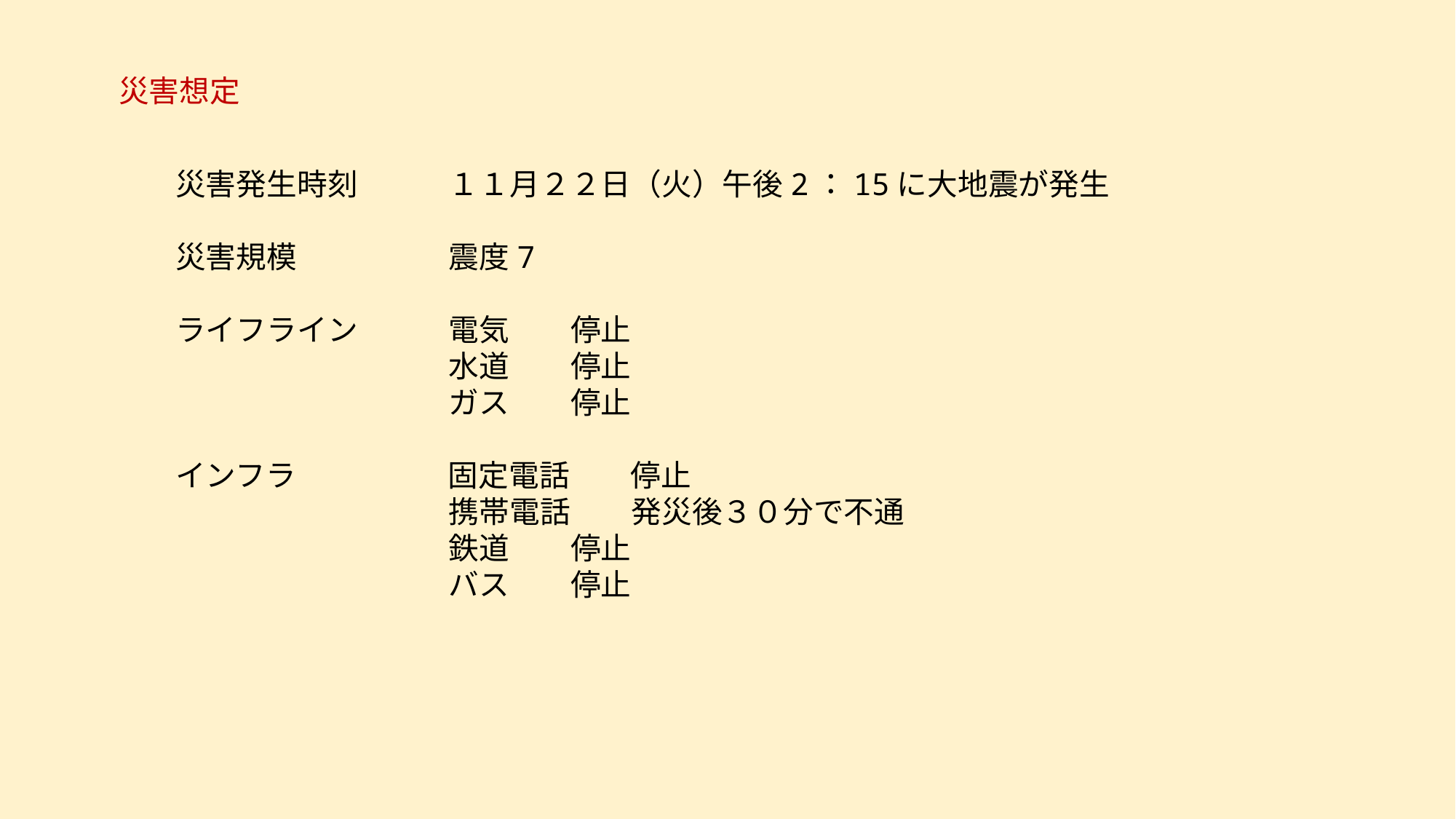

災害想定
災害発生時刻　　　１１月２２日（火）午後2：15に大地震が発生

災害規模　　　　　震度7

ライフライン　　　電気　　停止
　　　　　　　　　水道　　停止
　　　　　　　　　ガス　　停止

インフラ　　　　　固定電話　　停止
　　　　　　　　　携帯電話　　発災後３０分で不通
　　　　　　　　　鉄道　　停止
　　　　　　　　　バス　　停止